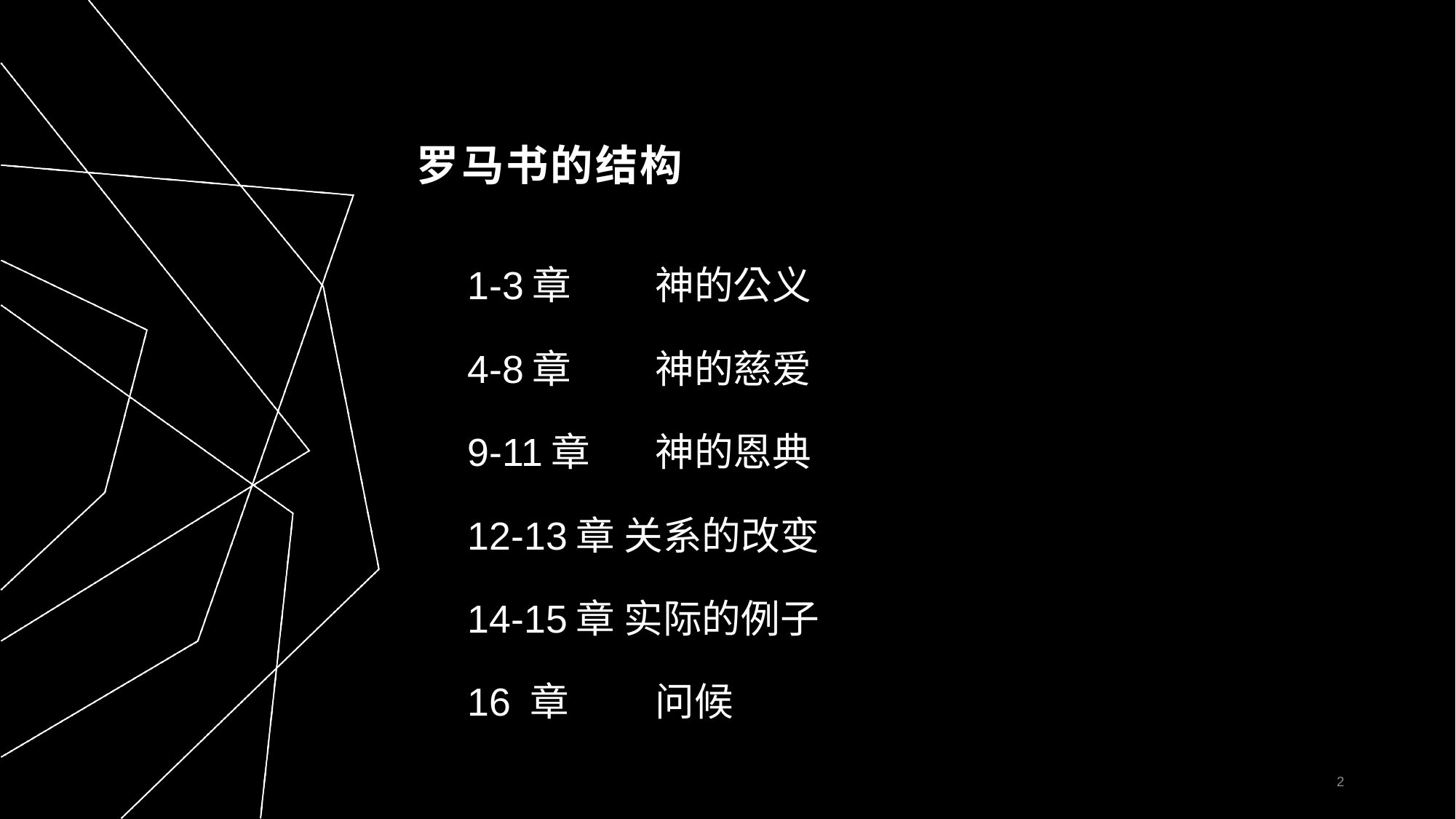

# 罗马书的结构
1-3章 	神的公义
4-8章 	神的慈爱
9-11章 	神的恩典
12-13章 关系的改变
14-15章 实际的例子
16 章 	问候

2